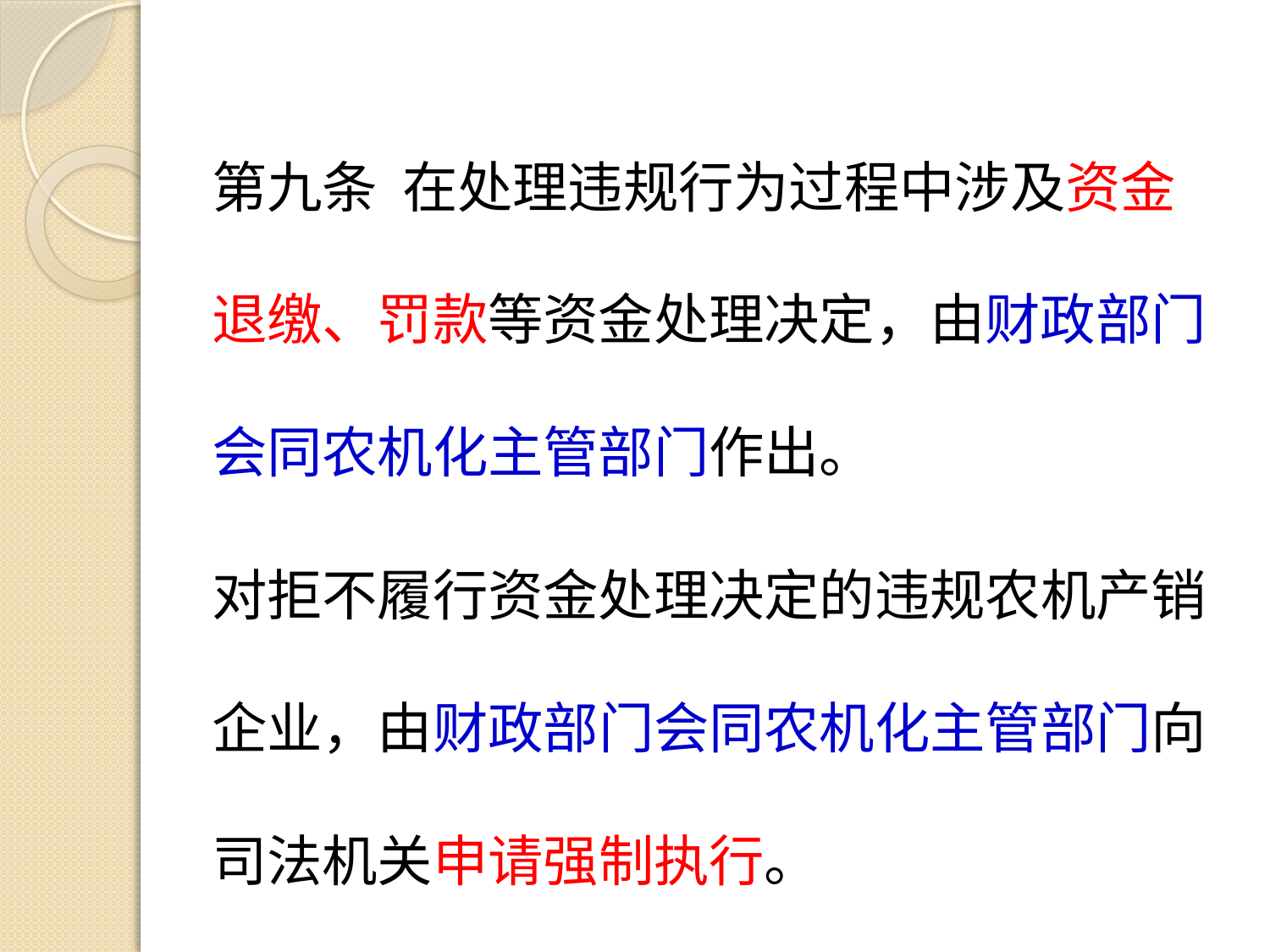

第九条  在处理违规行为过程中涉及资金退缴、罚款等资金处理决定，由财政部门会同农机化主管部门作出。
对拒不履行资金处理决定的违规农机产销企业，由财政部门会同农机化主管部门向司法机关申请强制执行。